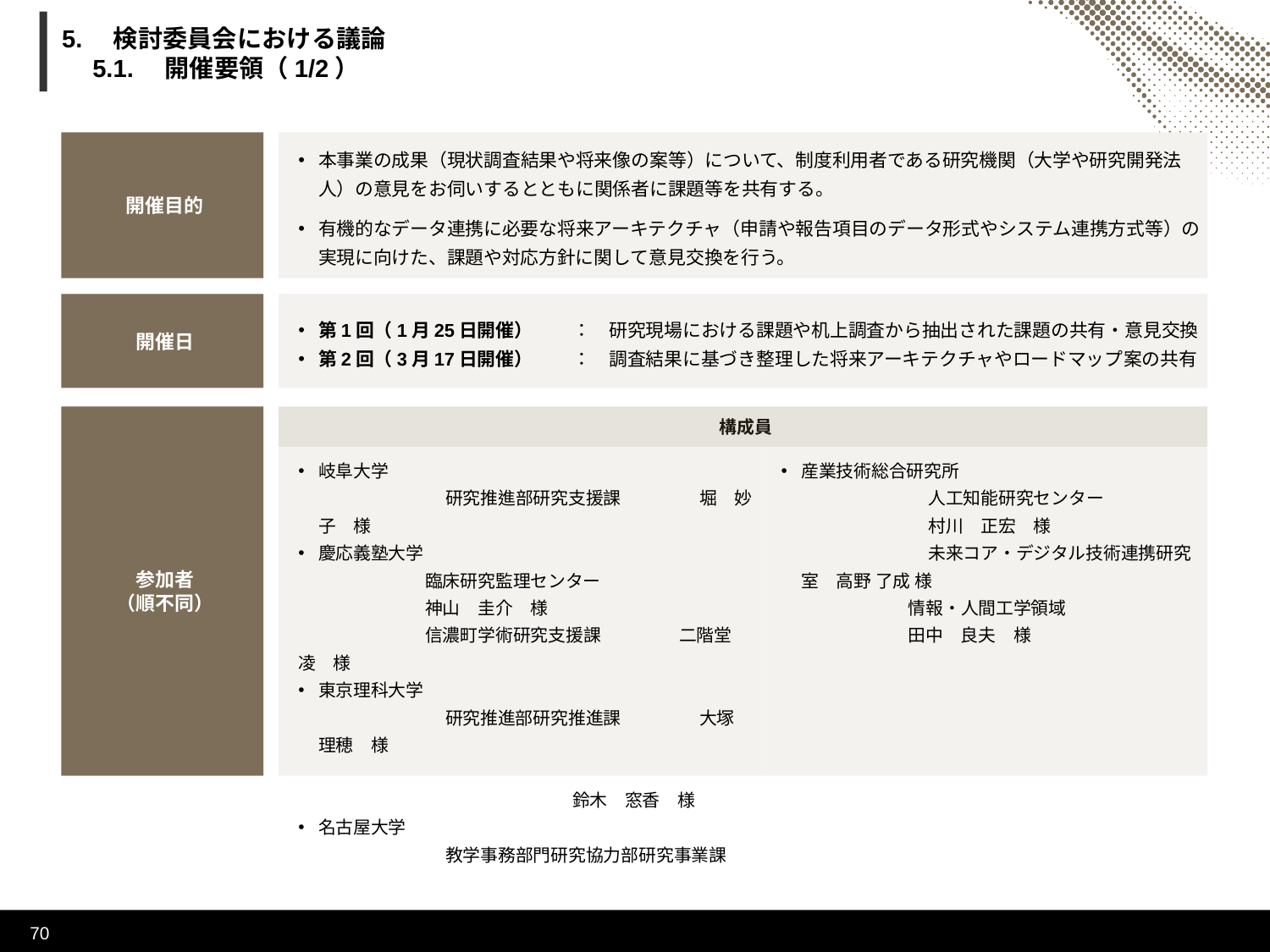

# 5.　検討委員会における議論 　5.1.　開催要領（1/2）
開催目的
本事業の成果（現状調査結果や将来像の案等）について、制度利用者である研究機関（大学や研究開発法人）の意見をお伺いするとともに関係者に課題等を共有する。
有機的なデータ連携に必要な将来アーキテクチャ（申請や報告項目のデータ形式やシステム連携方式等）の実現に向けた、課題や対応方針に関して意見交換を行う。
開催日
第1回（1月25日開催）	：　研究現場における課題や机上調査から抽出された課題の共有・意見交換
第2回（3月17日開催）	：　調査結果に基づき整理した将来アーキテクチャやロードマップ案の共有
参加者
（順不同）
構成員
岐阜大学
	研究推進部研究支援課	堀　妙子　様
慶応義塾大学
	臨床研究監理センター		神山　圭介　様
	信濃町学術研究支援課	二階堂　凌　様
東京理科大学
	研究推進部研究推進課	大塚　理穂　様
					鈴木　窓香　様
名古屋大学
	教学事務部門研究協力部研究事業課							八町　順子　様
産業技術総合研究所
	人工知能研究センター		村川　正宏　様
	未来コア・デジタル技術連携研究室　高野 了成 様
	情報・人間工学領域		田中　良夫　様